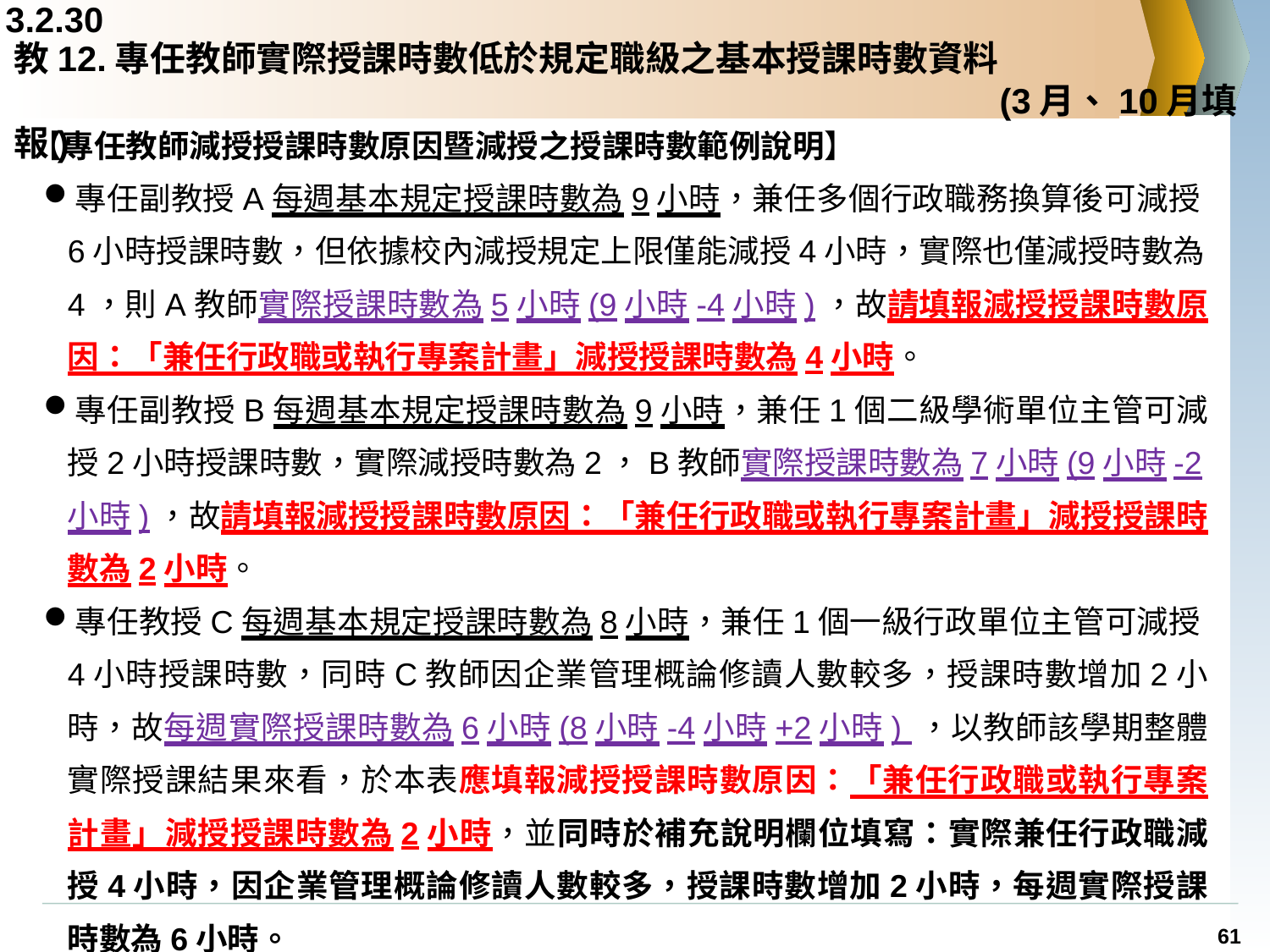

3.2.30
# 教12.專任教師實際授課時數低於規定職級之基本授課時數資料 (3月、10月填報)
【專任教師減授授課時數原因暨減授之授課時數範例說明】
專任副教授A每週基本規定授課時數為9小時，兼任多個行政職務換算後可減授6小時授課時數，但依據校內減授規定上限僅能減授4小時，實際也僅減授時數為4，則A教師實際授課時數為5小時(9小時-4小時)，故請填報減授授課時數原因：「兼任行政職或執行專案計畫」減授授課時數為4小時。
專任副教授B每週基本規定授課時數為9小時，兼任1個二級學術單位主管可減授2小時授課時數，實際減授時數為2，B教師實際授課時數為7小時(9小時-2小時)，故請填報減授授課時數原因：「兼任行政職或執行專案計畫」減授授課時數為2小時。
專任教授C每週基本規定授課時數為8小時，兼任1個一級行政單位主管可減授4小時授課時數，同時C教師因企業管理概論修讀人數較多，授課時數增加2小時，故每週實際授課時數為6小時(8小時-4小時+2小時) ，以教師該學期整體實際授課結果來看，於本表應填報減授授課時數原因：「兼任行政職或執行專案計畫」減授授課時數為2小時，並同時於補充說明欄位填寫：實際兼任行政職減授4小時，因企業管理概論修讀人數較多，授課時數增加2小時，每週實際授課時數為6小時。